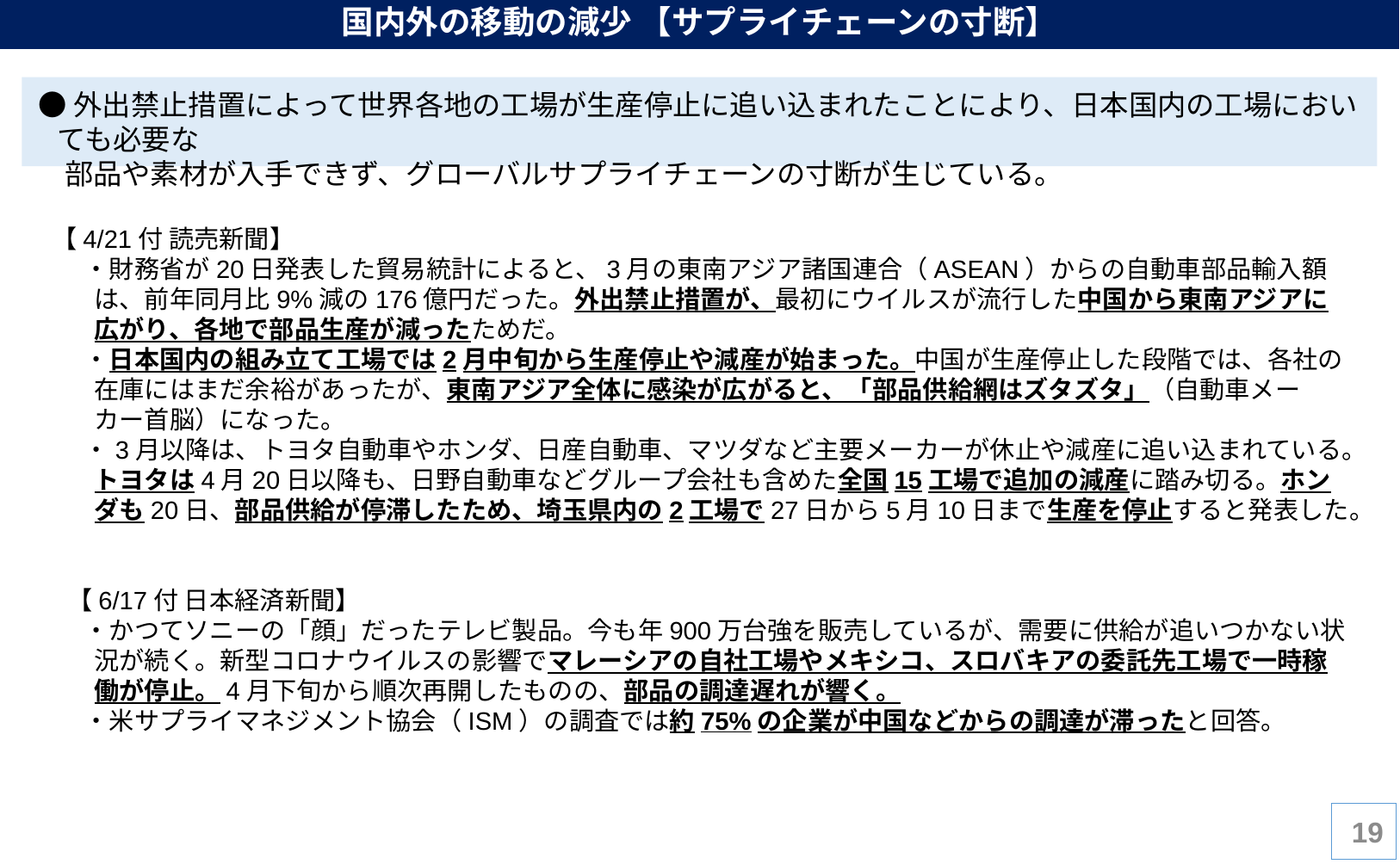

国内外の移動の減少 【サプライチェーンの寸断】
 ●外出禁止措置によって世界各地の工場が生産停止に追い込まれたことにより、日本国内の工場においても必要な
    部品や素材が入手できず、グローバルサプライチェーンの寸断が生じている。

【4/21付 読売新聞】
・財務省が20日発表した貿易統計によると、3月の東南アジア諸国連合（ASEAN）からの自動車部品輸入額は、前年同月比9%減の176億円だった。外出禁止措置が、最初にウイルスが流行した中国から東南アジアに広がり、各地で部品生産が減ったためだ。
・日本国内の組み立て工場では2月中旬から生産停止や減産が始まった。中国が生産停止した段階では、各社の在庫にはまだ余裕があったが、東南アジア全体に感染が広がると、「部品供給網はズタズタ」（自動車メーカー首脳）になった。
・3月以降は、トヨタ自動車やホンダ、日産自動車、マツダなど主要メーカーが休止や減産に追い込まれている。トヨタは4月20日以降も、日野自動車などグループ会社も含めた全国15工場で追加の減産に踏み切る。ホンダも20日、部品供給が停滞したため、埼玉県内の2工場で27日から5月10日まで生産を停止すると発表した。

【6/17付 日本経済新聞】
・かつてソニーの「顔」だったテレビ製品。今も年900万台強を販売しているが、需要に供給が追いつかない状況が続く。新型コロナウイルスの影響でマレーシアの自社工場やメキシコ、スロバキアの委託先工場で一時稼働が停止。4月下旬から順次再開したものの、部品の調達遅れが響く。
・米サプライマネジメント協会（ISM）の調査では約75%の企業が中国などからの調達が滞ったと回答。
19